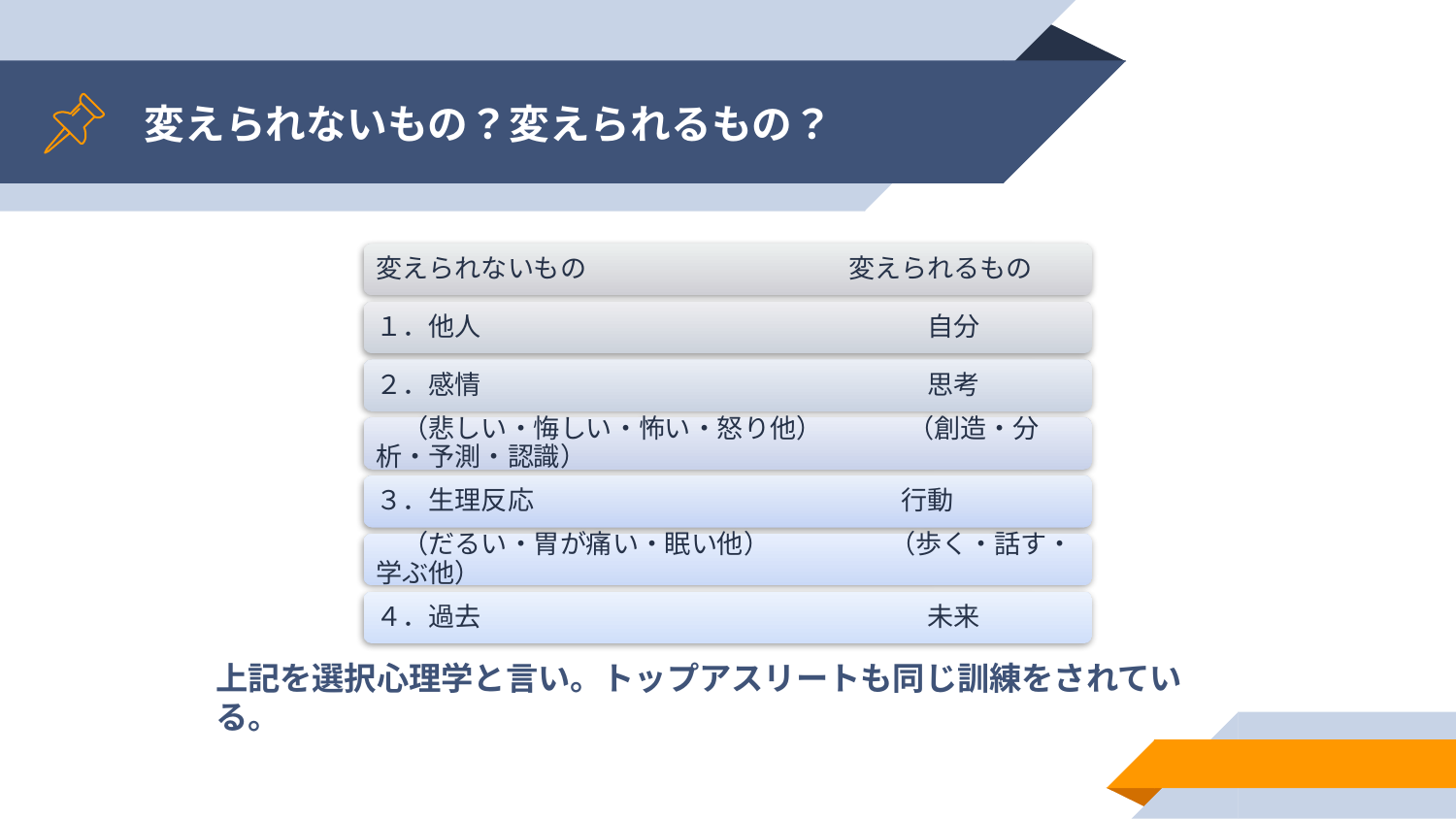

# 変えられないもの？変えられるもの？

変えられないもの　　　　　　　　　　変えられるもの
１．他人　　　　　　　　　　　　　　　　　自分
２．感情　　　　　　　　　　　　　　　　　思考
　（悲しい・悔しい・怖い・怒り他）　　 　（創造・分析・予測・認識）
３．生理反応　　　　　　　　　　　　　　行動
　（だるい・胃が痛い・眠い他）　　　  　（歩く・話す・学ぶ他）
４．過去　　　　　　　　　　　　　　　　　未来
上記を選択心理学と言い。トップアスリートも同じ訓練をされている。